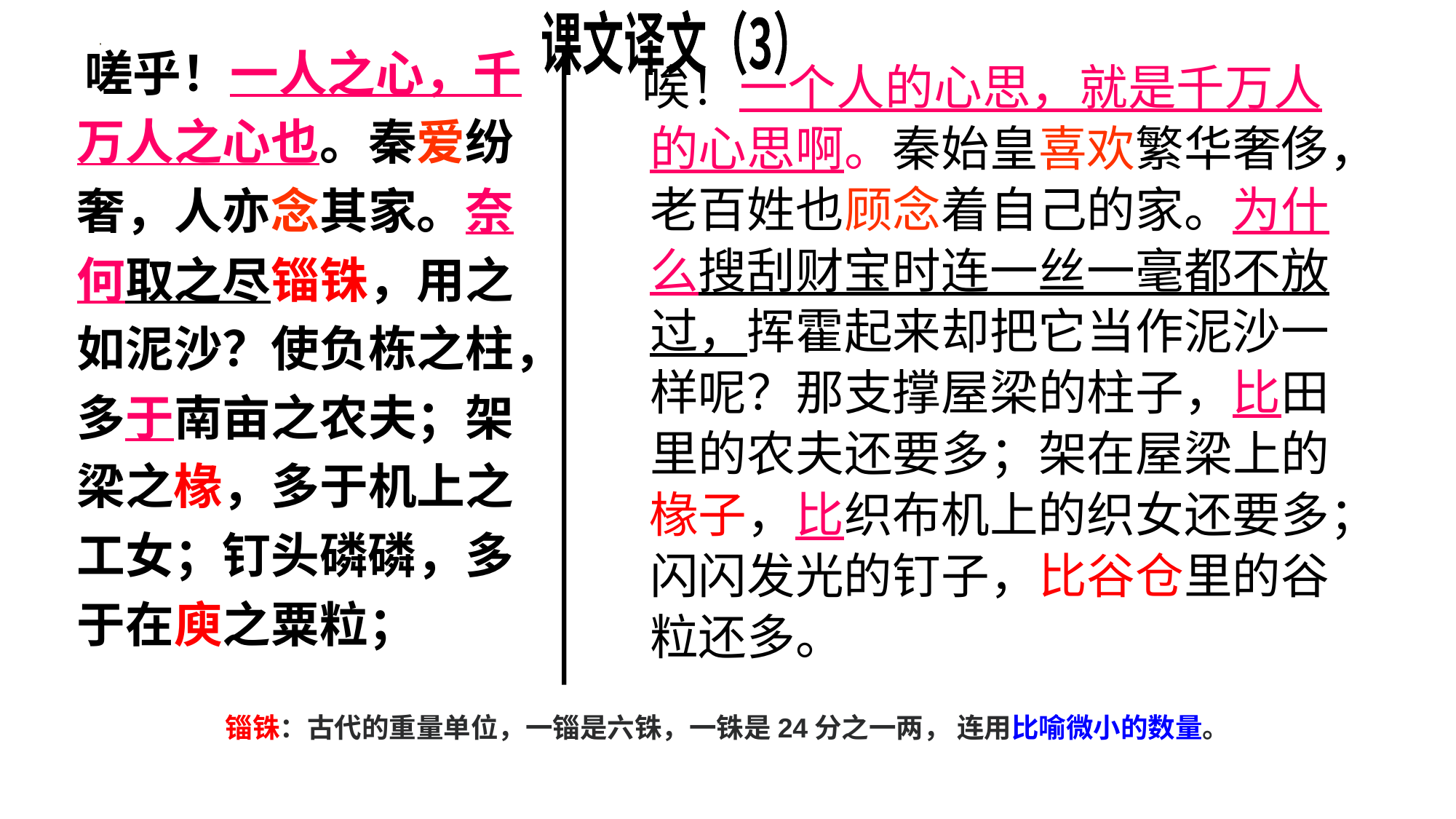

课文译文（3）
　嗟乎！一人之心，千万人之心也。秦爱纷奢，人亦念其家。奈何取之尽锱铢，用之如泥沙？使负栋之柱，多于南亩之农夫；架梁之椽，多于机上之工女；钉头磷磷，多于在庾之粟粒；

  唉！一个人的心思，就是千万人的心思啊。秦始皇喜欢繁华奢侈，老百姓也顾念着自己的家。为什么搜刮财宝时连一丝一毫都不放过，挥霍起来却把它当作泥沙一样呢？那支撑屋梁的柱子，比田里的农夫还要多；架在屋梁上的椽子，比织布机上的织女还要多；闪闪发光的钉子，比谷仓里的谷粒还多。
锱铢：古代的重量单位，一锱是六铢，一铢是24分之一两， 连用比喻微小的数量。